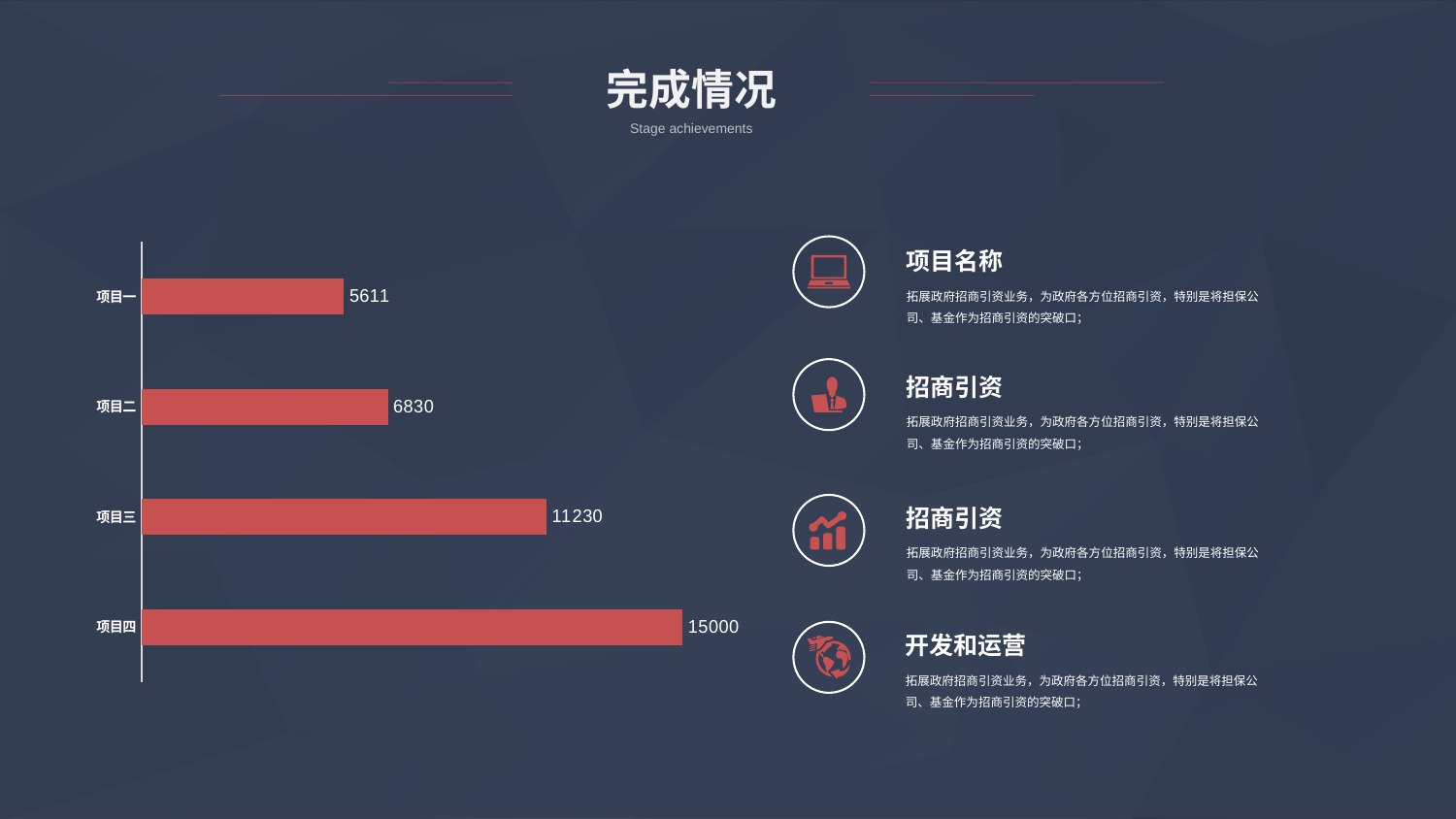

完成情况
Stage achievements

### Chart

| Category | 系列 1 |
|---|---|
| 项目四 | 15000.0 |
| 项目三 | 11230.0 |
| 项目二 | 6830.0 |
| 项目一 | 5611.0 |
项目名称

拓展政府招商引资业务，为政府各方位招商引资，特别是将担保公司、基金作为招商引资的突破口；
招商引资

拓展政府招商引资业务，为政府各方位招商引资，特别是将担保公司、基金作为招商引资的突破口；
招商引资

拓展政府招商引资业务，为政府各方位招商引资，特别是将担保公司、基金作为招商引资的突破口；
开发和运营

拓展政府招商引资业务，为政府各方位招商引资，特别是将担保公司、基金作为招商引资的突破口；